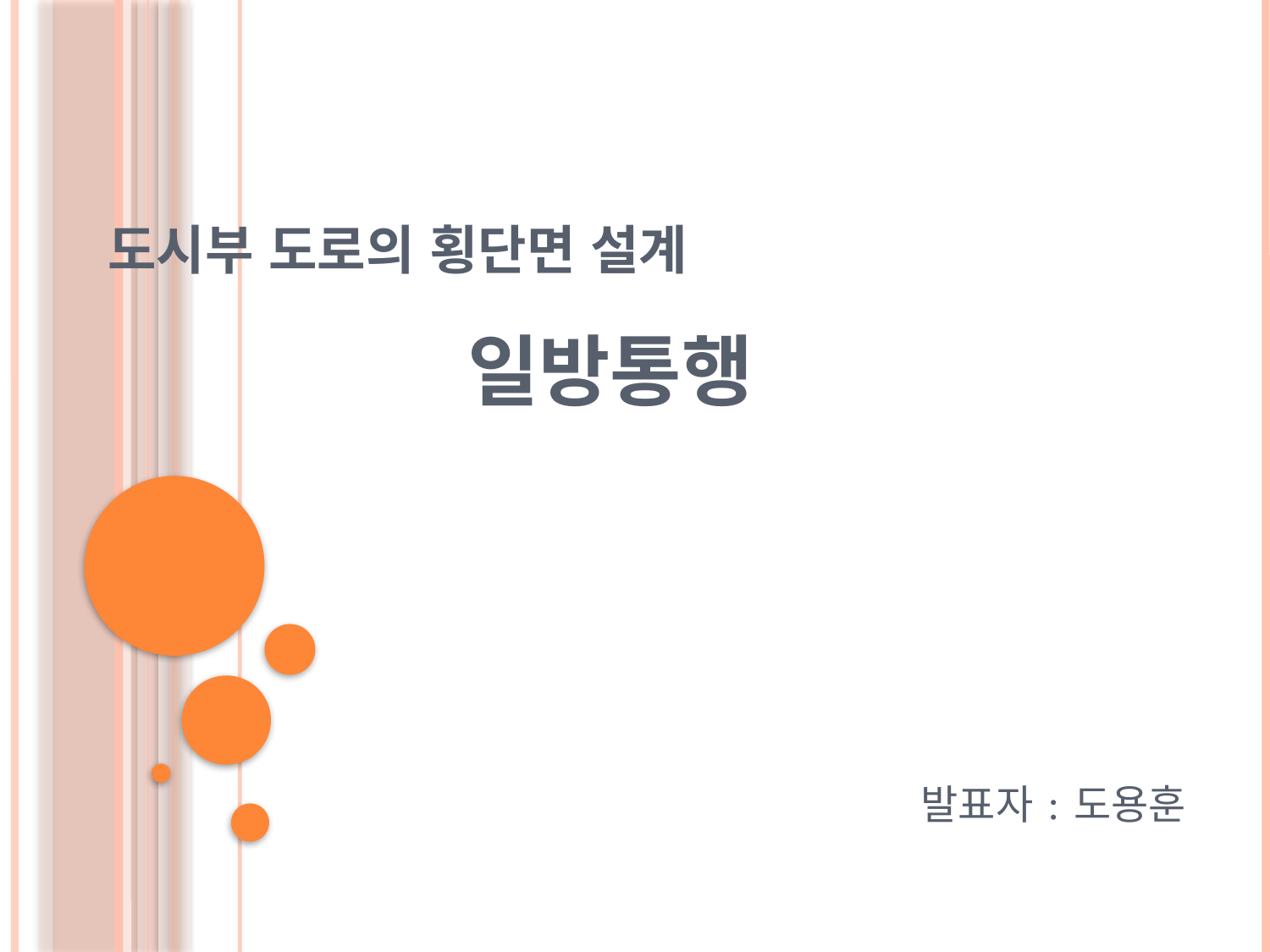

# 도시부 도로의 횡단면 설계
일방통행

발표자 : 도용훈